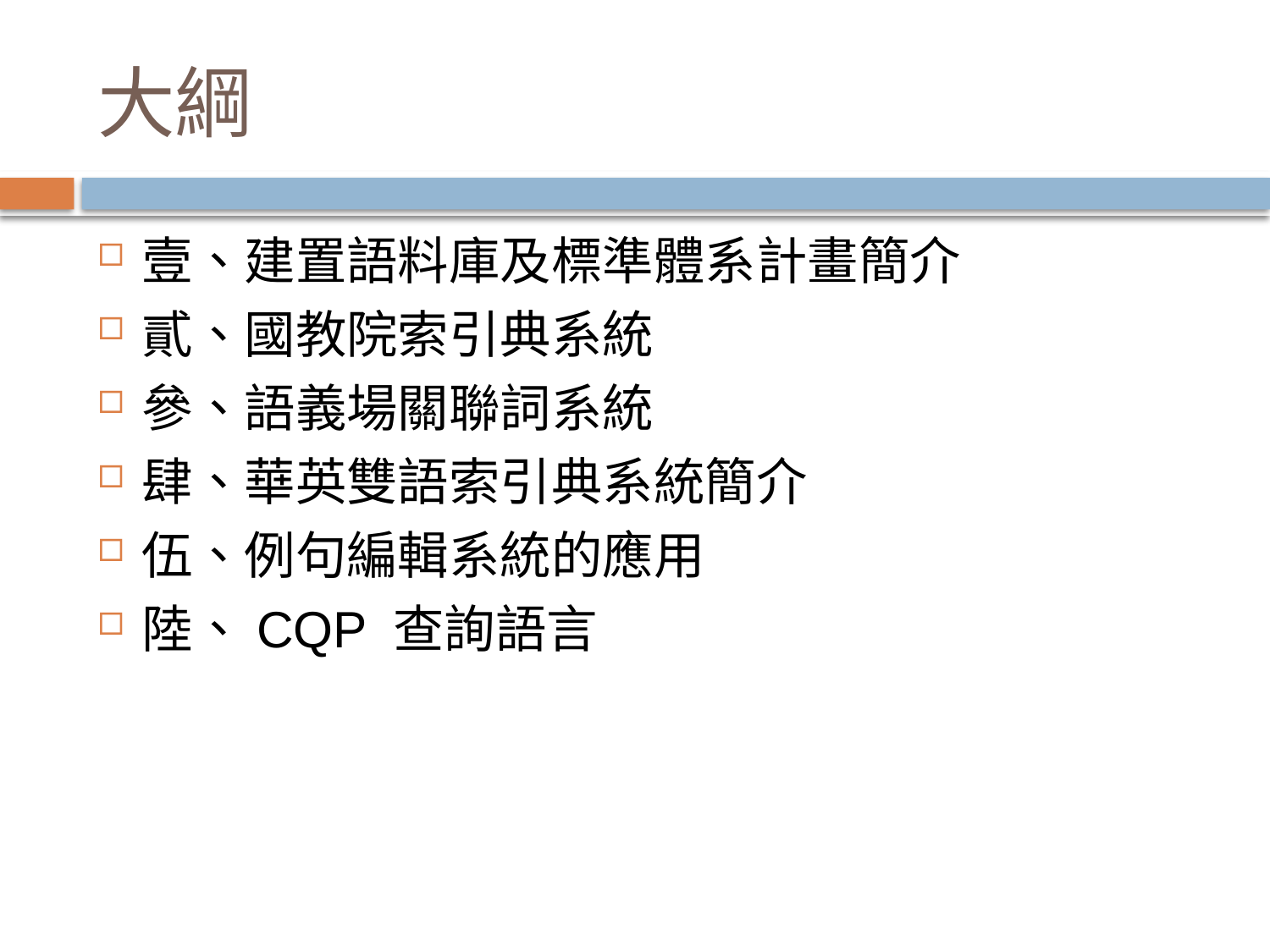

# 大綱
壹、建置語料庫及標準體系計畫簡介
貳、國教院索引典系統
參、語義場關聯詞系統
肆、華英雙語索引典系統簡介
伍、例句編輯系統的應用
陸、CQP 查詢語言